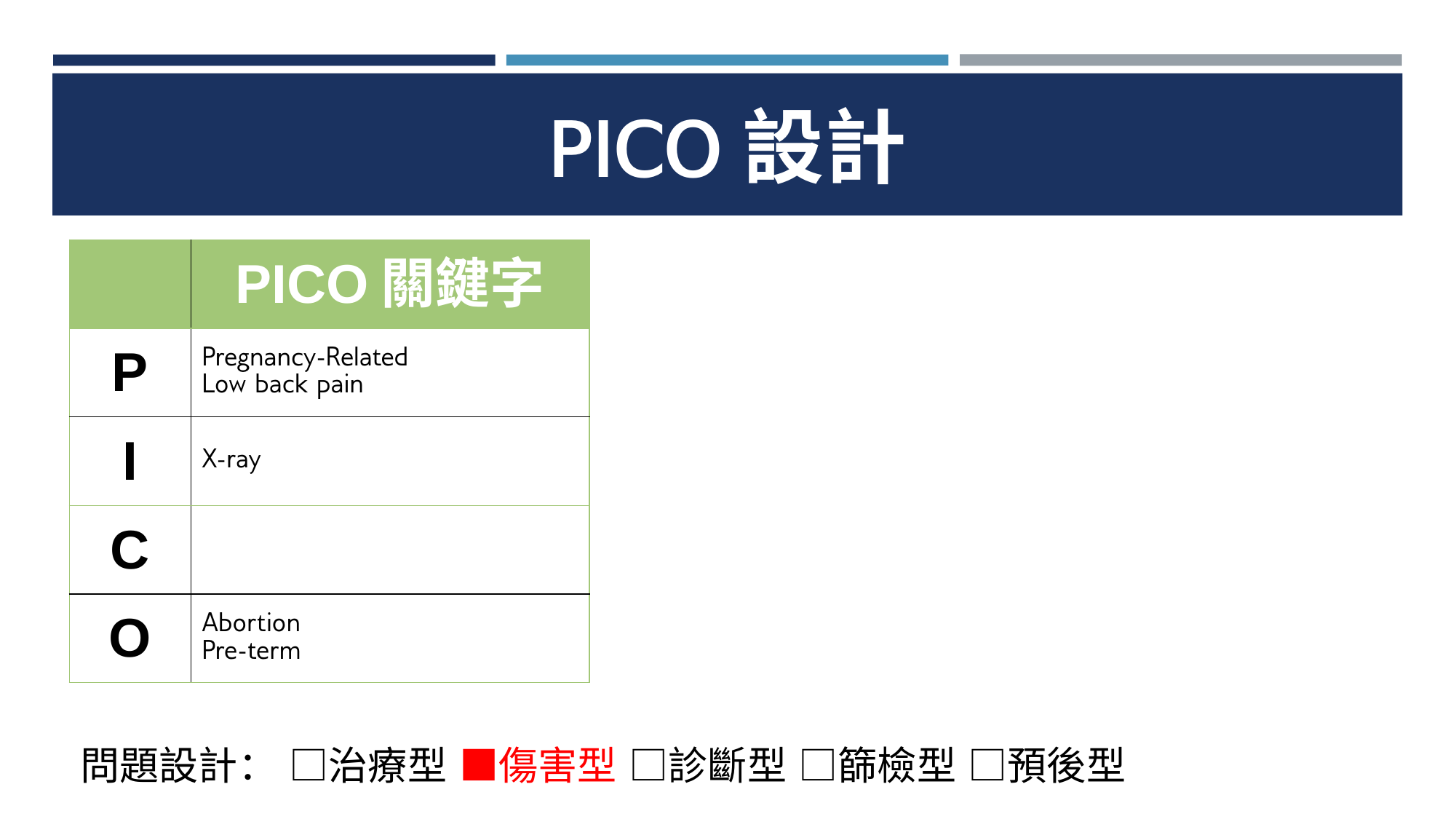

# PICO設計
|  | PICO關鍵字 |
| --- | --- |
| P | Pregnancy-Related Low back pain |
| I | X-ray |
| C |  |
| O | Abortion Pre-term |
問題設計： □治療型 ■傷害型 □診斷型 □篩檢型 □預後型